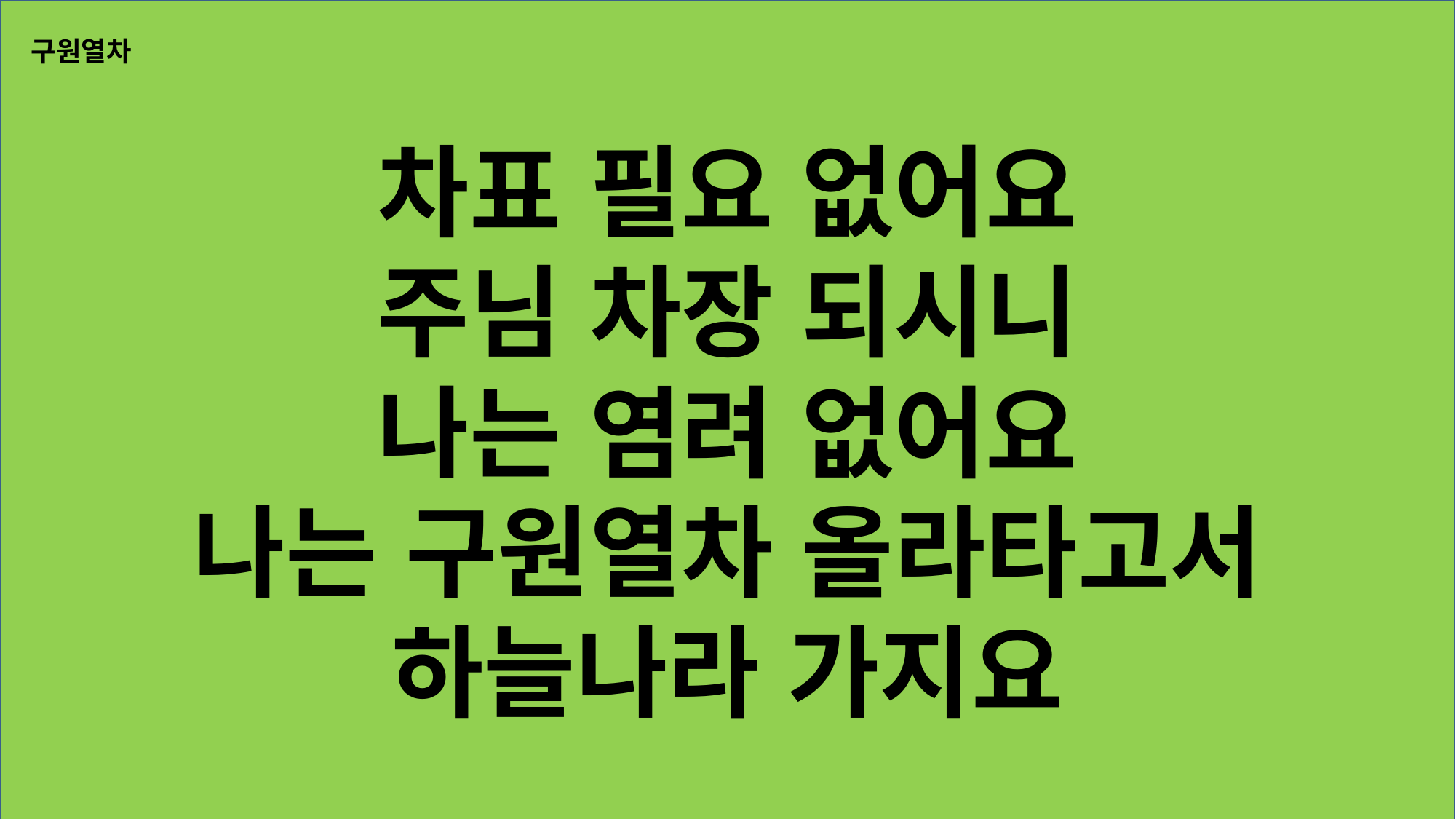

차표 필요 없어요
주님 차장 되시니
나는 염려 없어요
나는 구원열차 올라타고서
하늘나라 가지요
구원열차